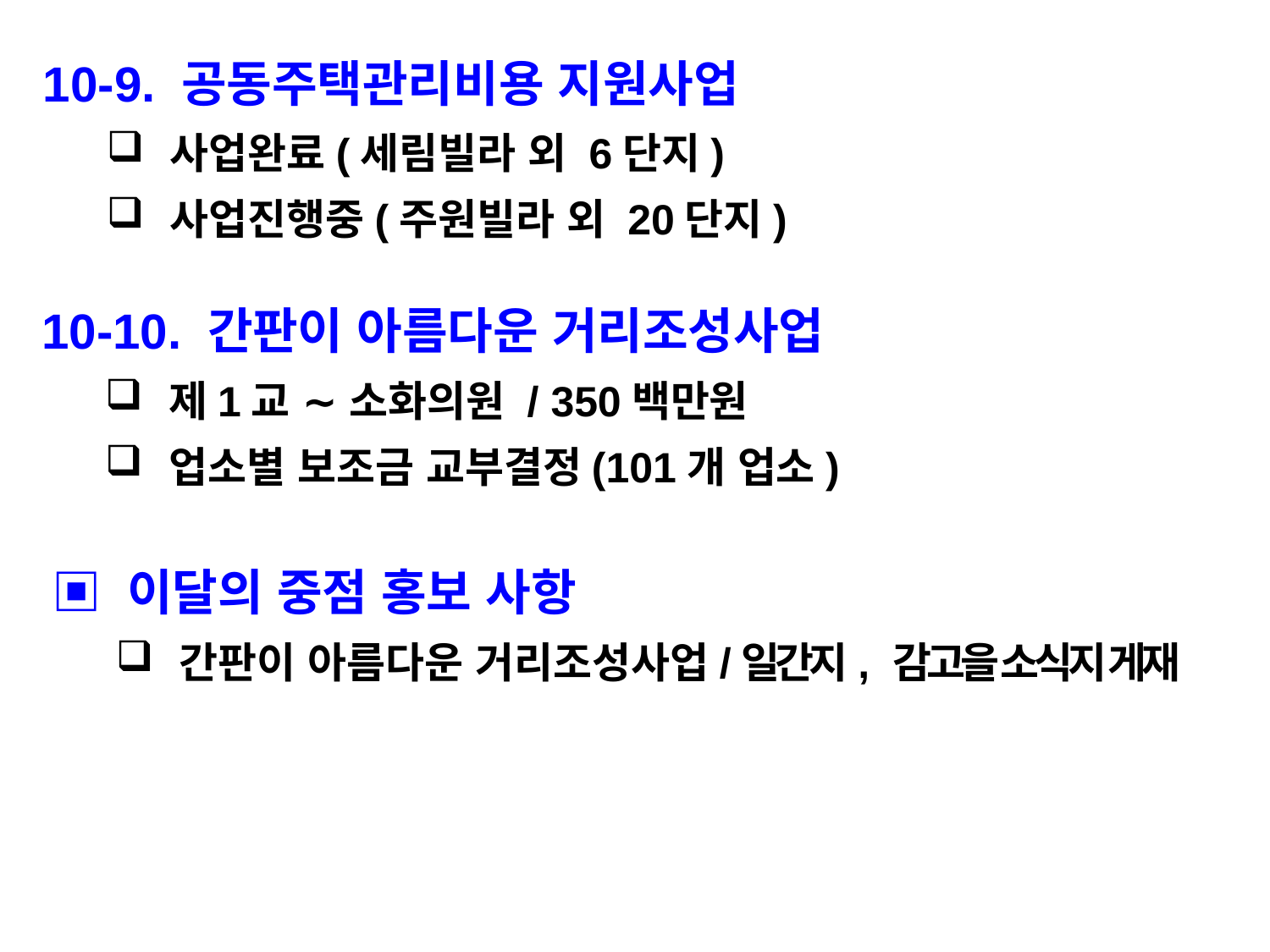

10-9. 공동주택관리비용 지원사업
사업완료(세림빌라 외 6단지)
사업진행중(주원빌라 외 20단지)
10-10. 간판이 아름다운 거리조성사업
제1교 ∼ 소화의원 / 350백만원
업소별 보조금 교부결정(101개 업소)
▣ 이달의 중점 홍보 사항
간판이 아름다운 거리조성사업/일간지,  감고을 소식지 게재